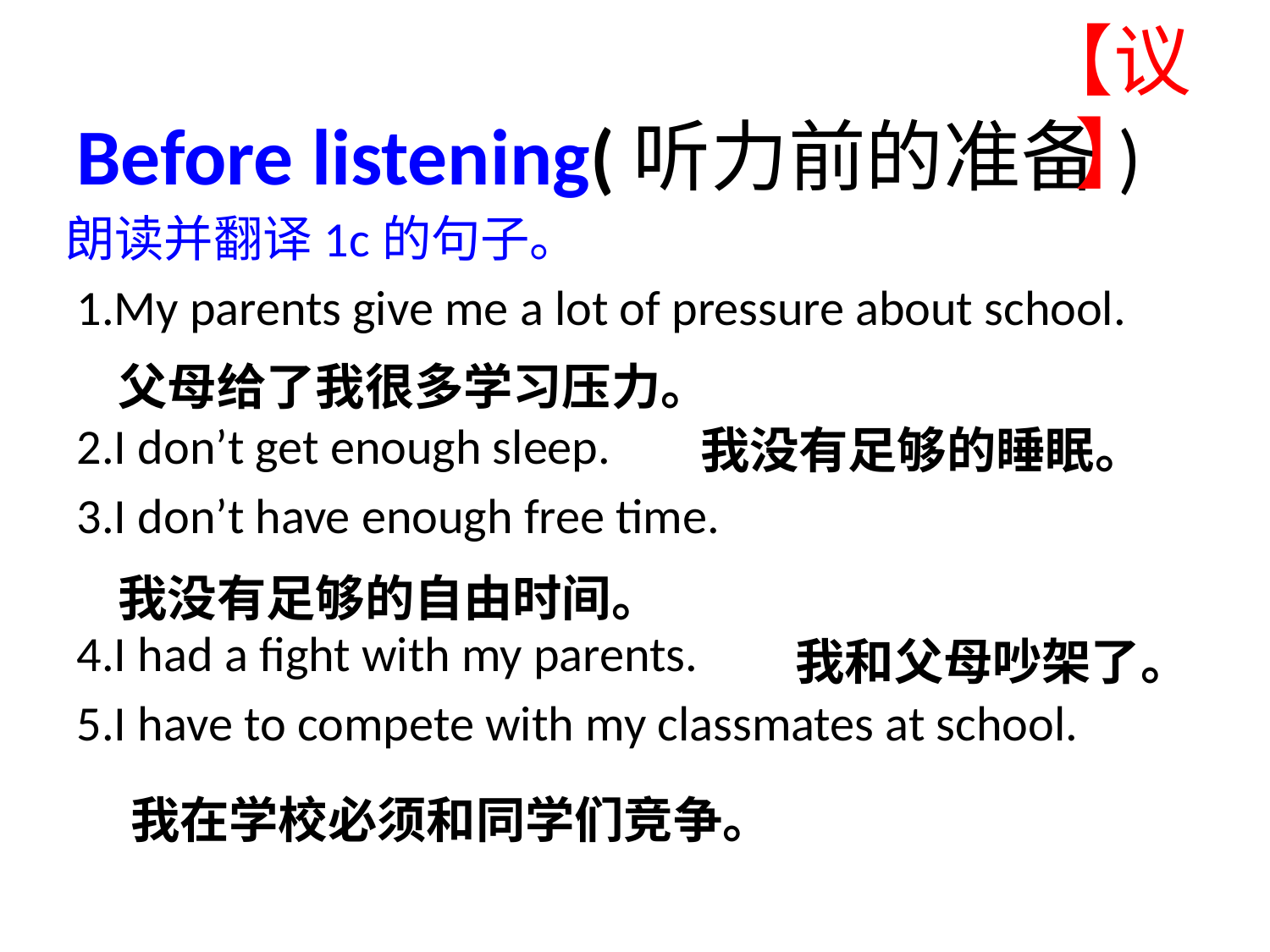

【议】
# Before listening(听力前的准备)
朗读并翻译1c的句子。
 1.My parents give me a lot of pressure about school.

 2.I don’t get enough sleep.
 3.I don’t have enough free time.

 4.I had a fight with my parents.
 5.I have to compete with my classmates at school.

父母给了我很多学习压力。
我没有足够的睡眠。
我没有足够的自由时间。
我和父母吵架了。
 我在学校必须和同学们竞争。